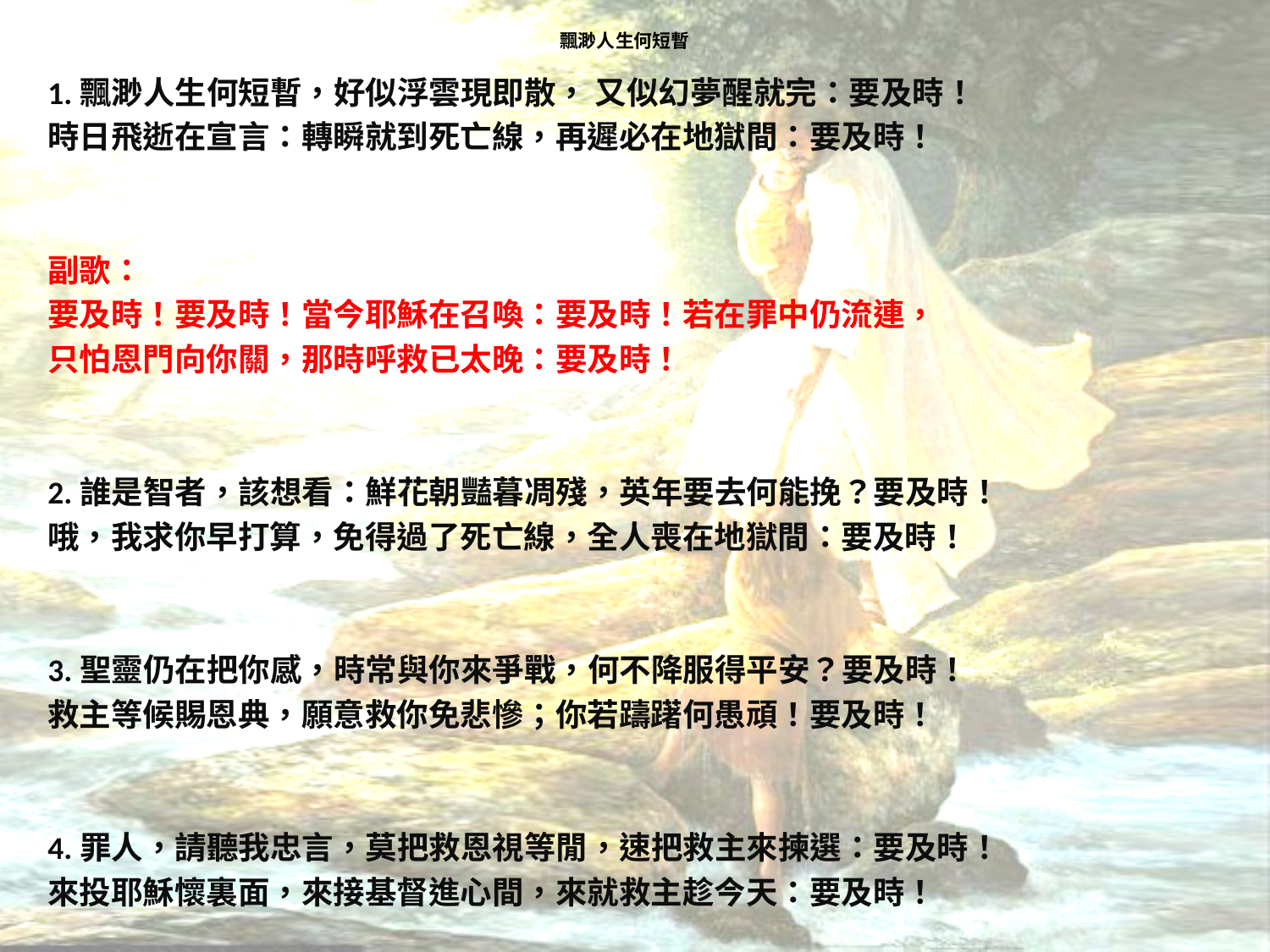

# 飄渺人生何短暫
1.飄渺人生何短暫，好似浮雲現即散， 又似幻夢醒就完：要及時！
時日飛逝在宣言：轉瞬就到死亡線，再遲必在地獄間：要及時！

副歌：
要及時！要及時！當今耶穌在召喚：要及時！若在罪中仍流連，
只怕恩門向你關，那時呼救已太晚：要及時！

2.誰是智者，該想看：鮮花朝豔暮凋殘，英年要去何能挽？要及時！
哦，我求你早打算，免得過了死亡線，全人喪在地獄間：要及時！

3.聖靈仍在把你感，時常與你來爭戰，何不降服得平安？要及時！
救主等候賜恩典，願意救你免悲慘；你若躊躇何愚頑！要及時！

4.罪人，請聽我忠言，莫把救恩視等閒，速把救主來揀選：要及時！
來投耶穌懷裏面，來接基督進心間，來就救主趁今天：要及時！